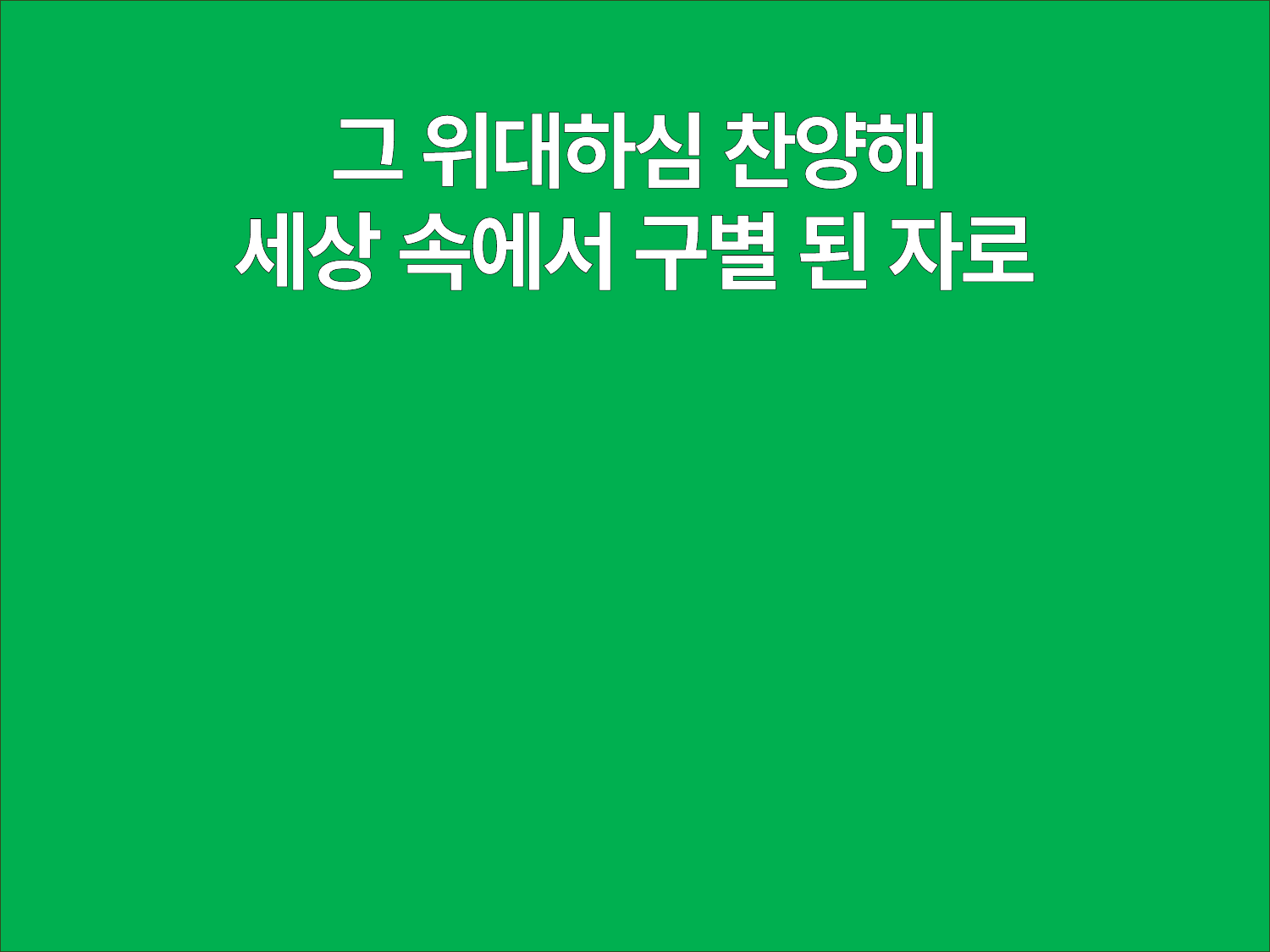

그 위대하심 찬양해
세상 속에서 구별 된 자로